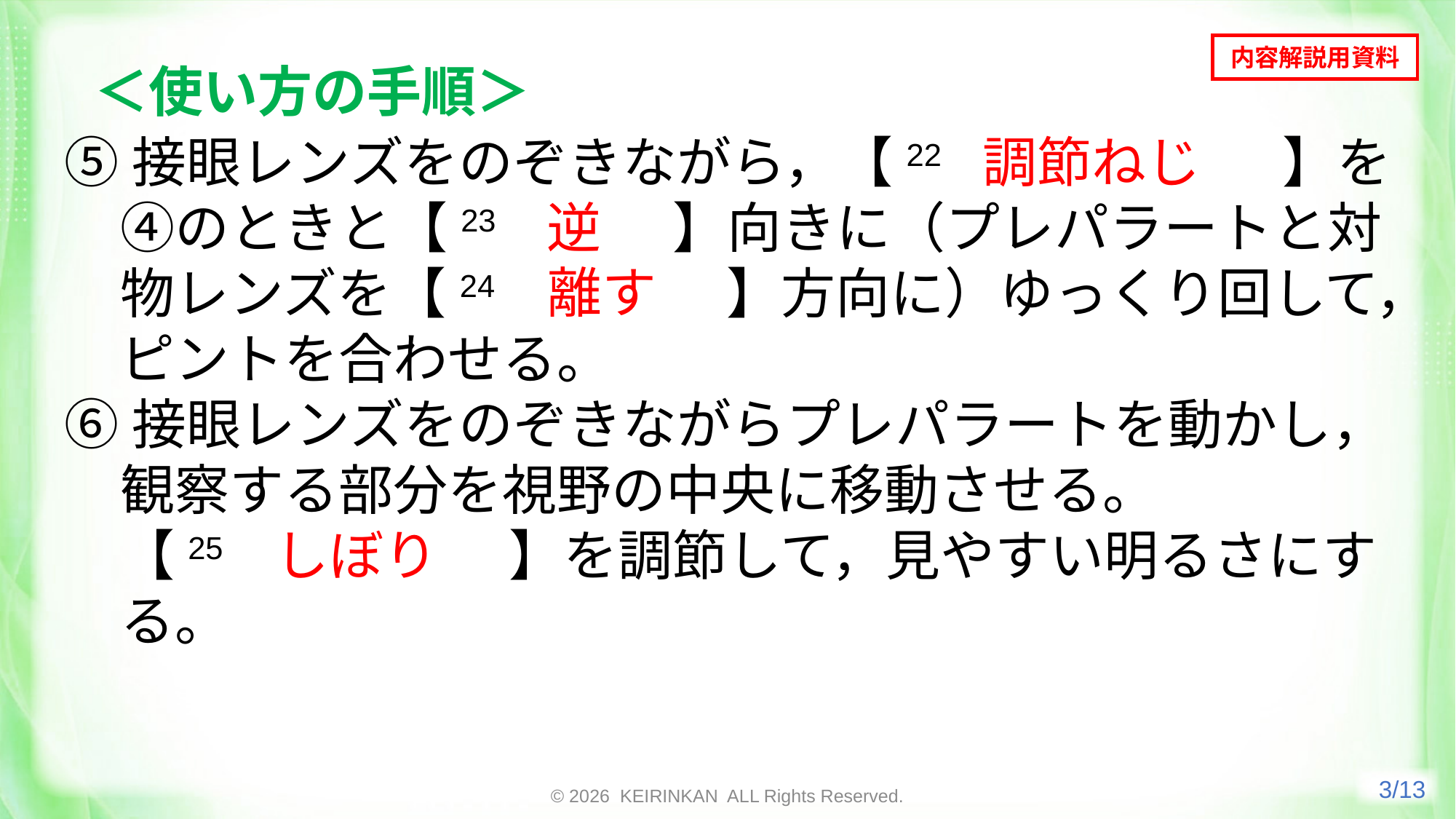

内容解説用資料
 ＜使い方の手順＞
⑤接眼レンズをのぞきながら，【22　調節ねじ　】を④のときと【23　逆　】向きに（プレパラートと対物レンズを【24　離す　】方向に）ゆっくり回して，ピントを合わせる。
⑥接眼レンズをのぞきながらプレパラートを動かし，観察する部分を視野の中央に移動させる。
【25　しぼり　】を調節して，見やすい明るさにする。
調節ねじ
逆
離す
しぼり
3/13
© 2026  KEIRINKAN  ALL Rights Reserved.